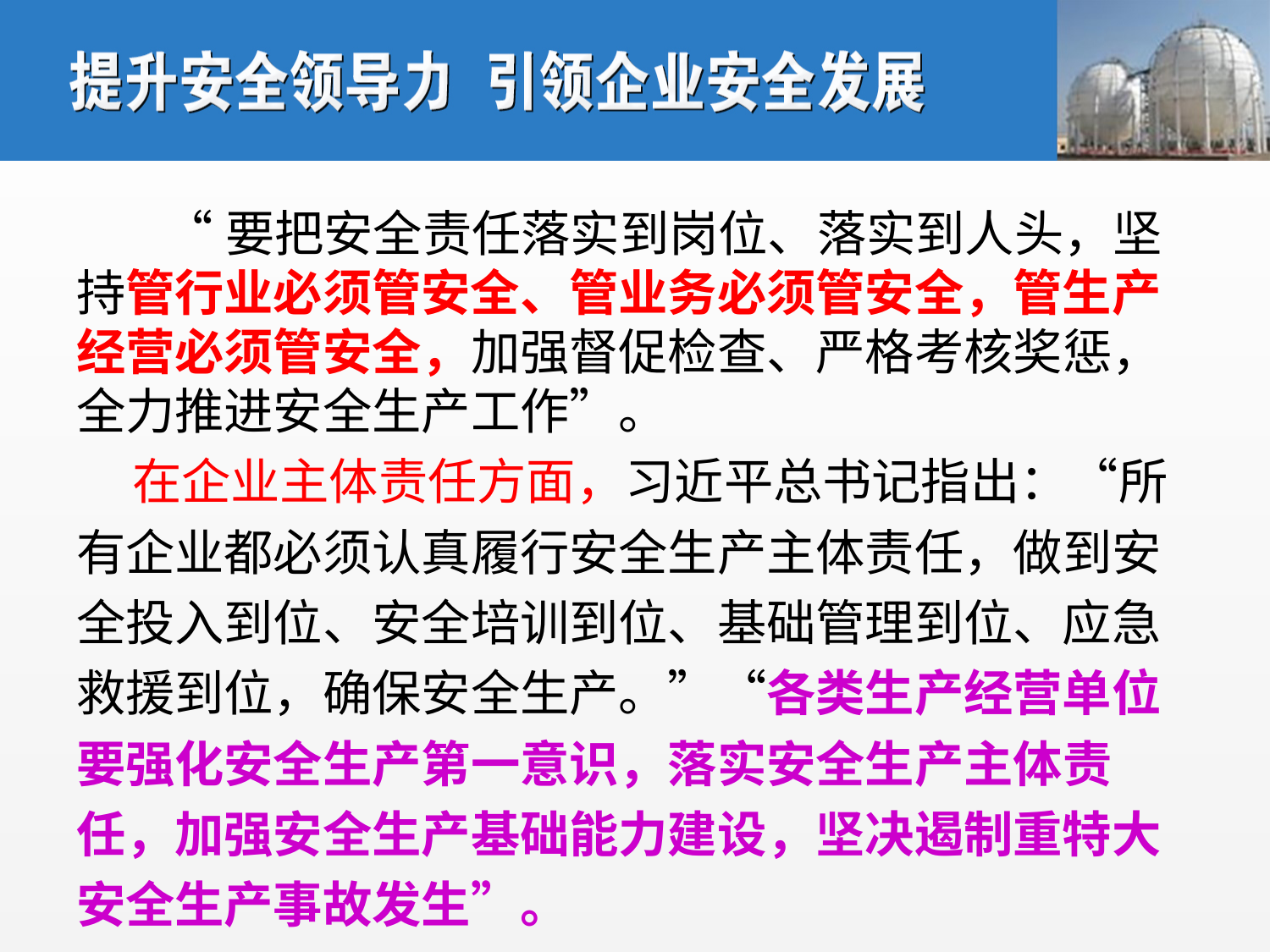

“要把安全责任落实到岗位、落实到人头，坚持管行业必须管安全、管业务必须管安全，管生产经营必须管安全，加强督促检查、严格考核奖惩，全力推进安全生产工作”。
    在企业主体责任方面，习近平总书记指出：“所有企业都必须认真履行安全生产主体责任，做到安全投入到位、安全培训到位、基础管理到位、应急救援到位，确保安全生产。”“各类生产经营单位要强化安全生产第一意识，落实安全生产主体责任，加强安全生产基础能力建设，坚决遏制重特大安全生产事故发生”。
9